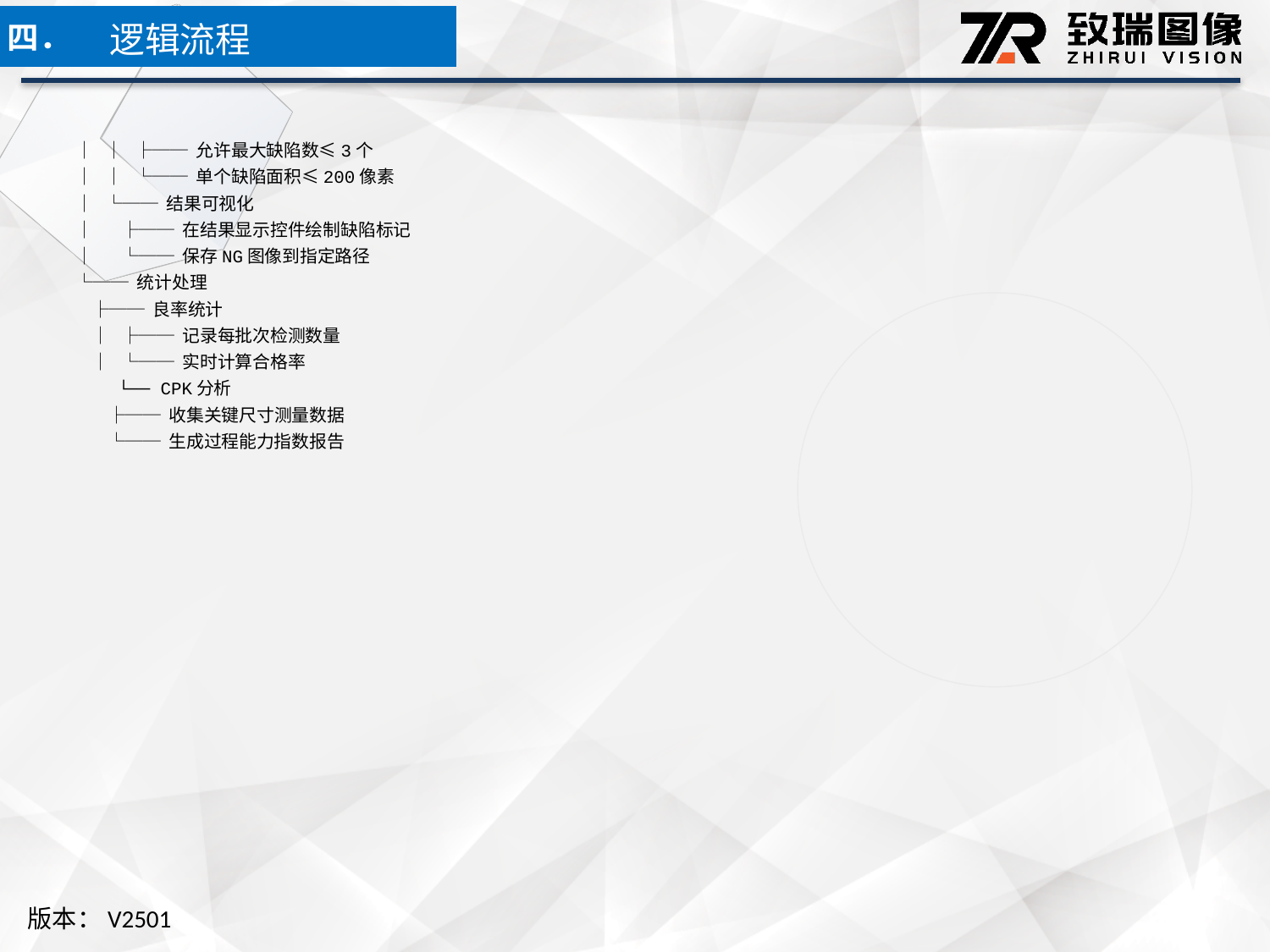

逻辑流程
四．

│   │   ├── 允许最大缺陷数≤3个
│   │   └── 单个缺陷面积≤200像素
│   └── 结果可视化
│       ├── 在结果显示控件绘制缺陷标记
│       └── 保存NG图像到指定路径
└── 统计处理
    ├── 良率统计
    │   ├── 记录每批次检测数量
    │   └── 实时计算合格率
    └── CPK分析
        ├── 收集关键尺寸测量数据
        └── 生成过程能力指数报告